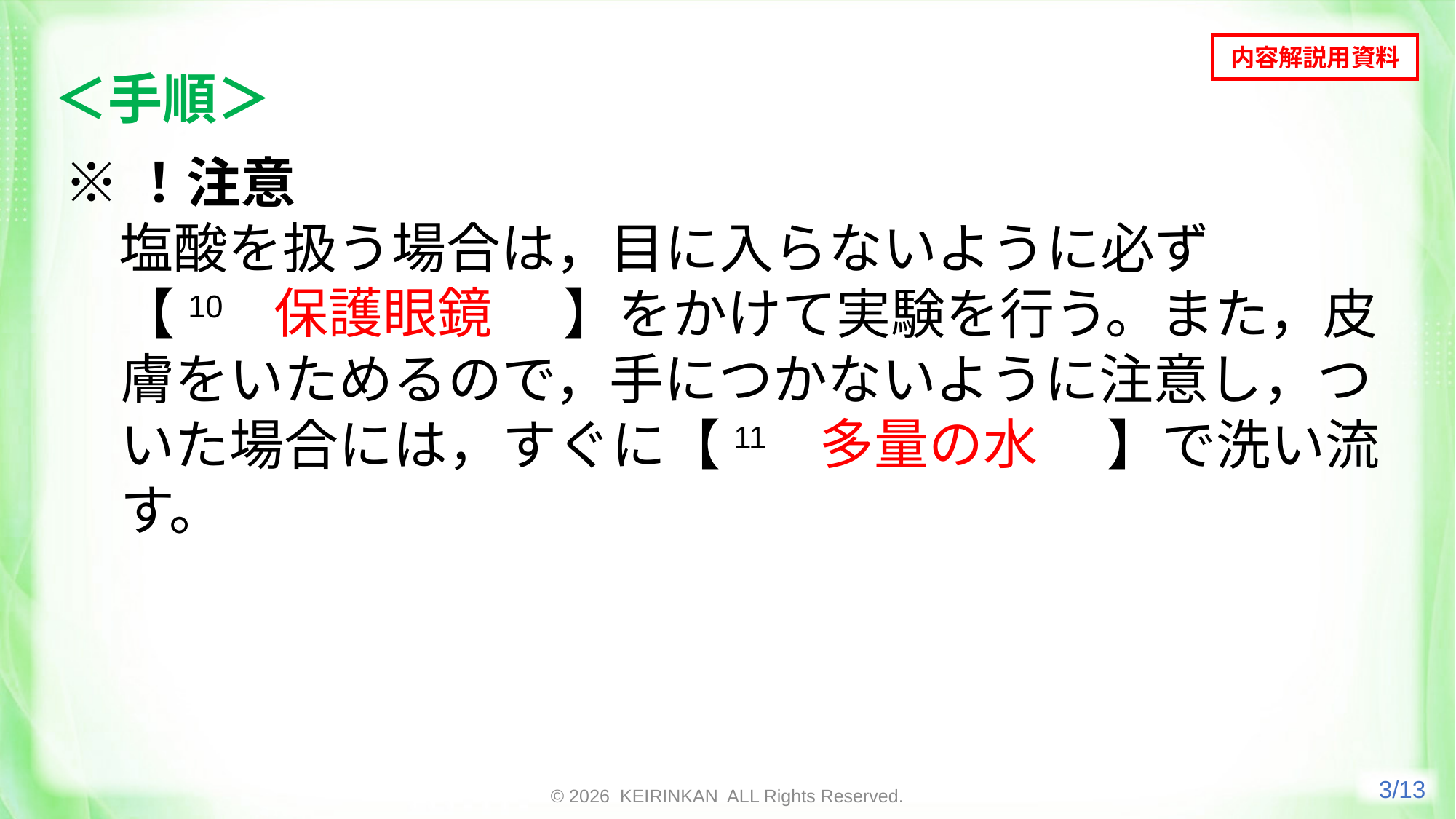

内容解説用資料
＜手順＞
※！注意
　塩酸を扱う場合は，目に入らないように必ず
【10　保護眼鏡　】をかけて実験を行う。また，皮膚をいためるので，手につかないように注意し，ついた場合には，すぐに【11　多量の水　】で洗い流す。
保護眼鏡
多量の水
3/13
© 2026  KEIRINKAN  ALL Rights Reserved.